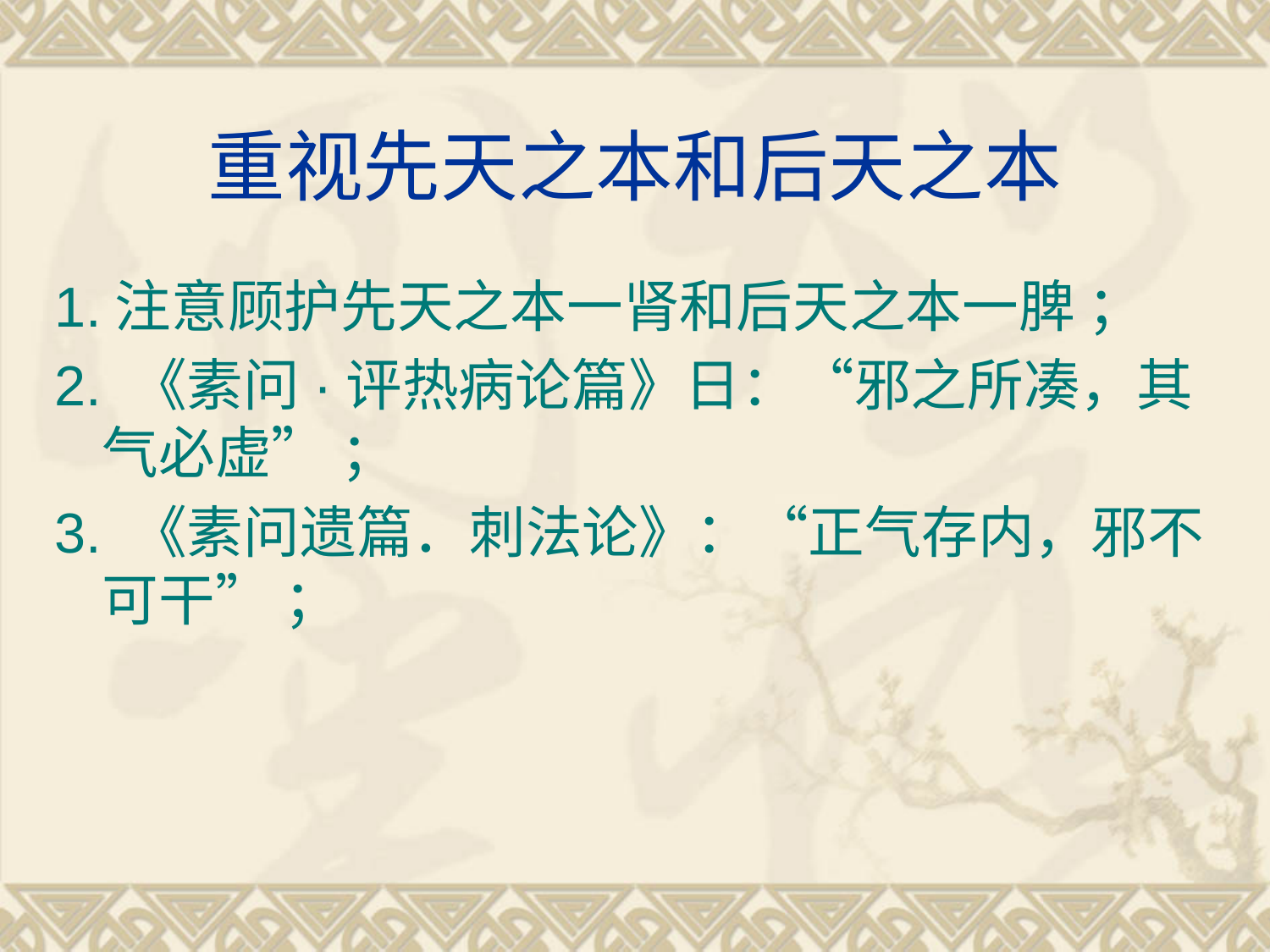

# 重视先天之本和后天之本
1.注意顾护先天之本一肾和后天之本一脾 ；
2. 《素问·评热病论篇》日：“邪之所凑，其气必虚” ；
3. 《素问遗篇．刺法论》：“正气存内，邪不可干” ；